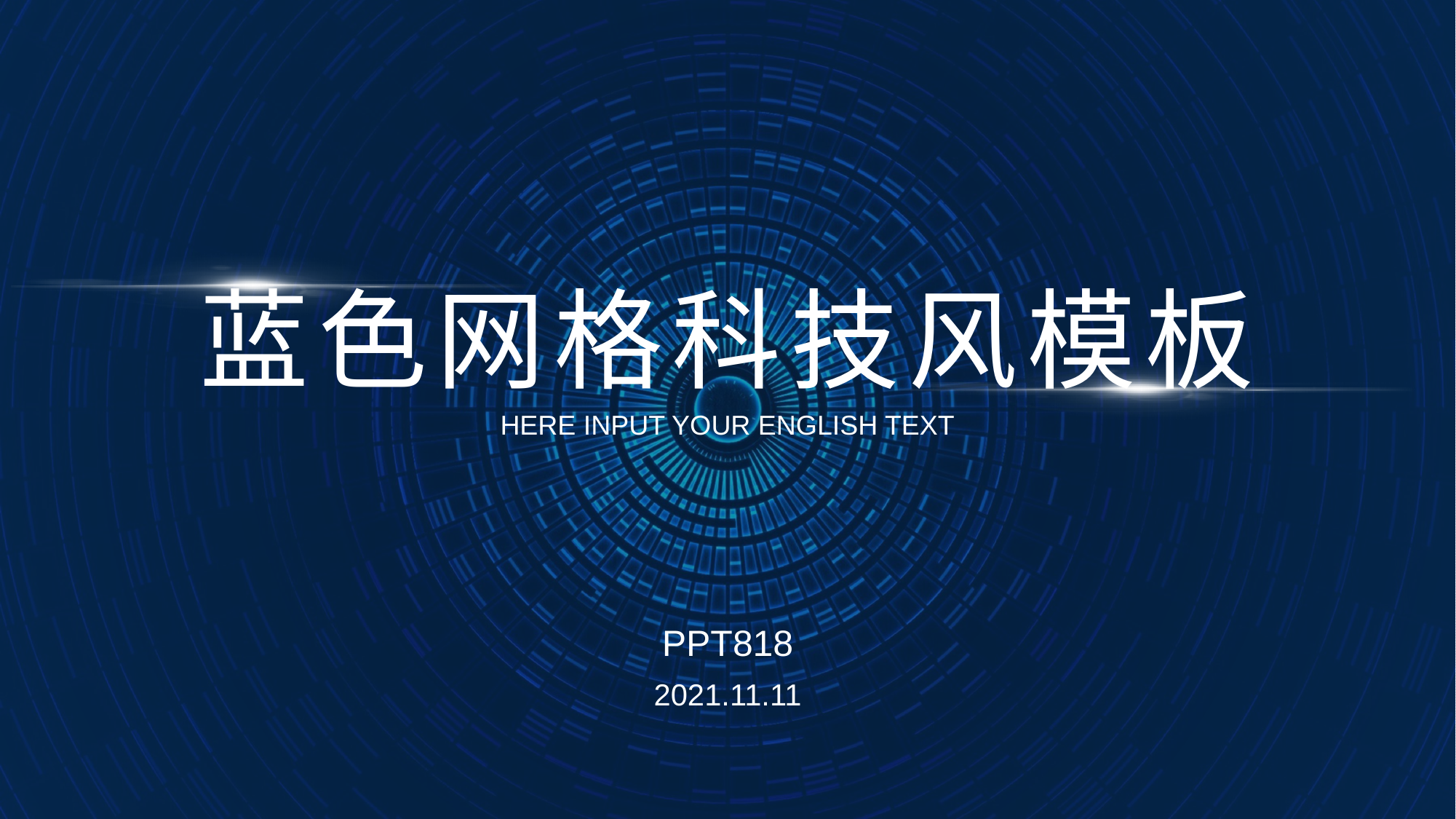

蓝色网格科技风模板
HERE INPUT YOUR ENGLISH TEXT
PPT818
2021.11.11